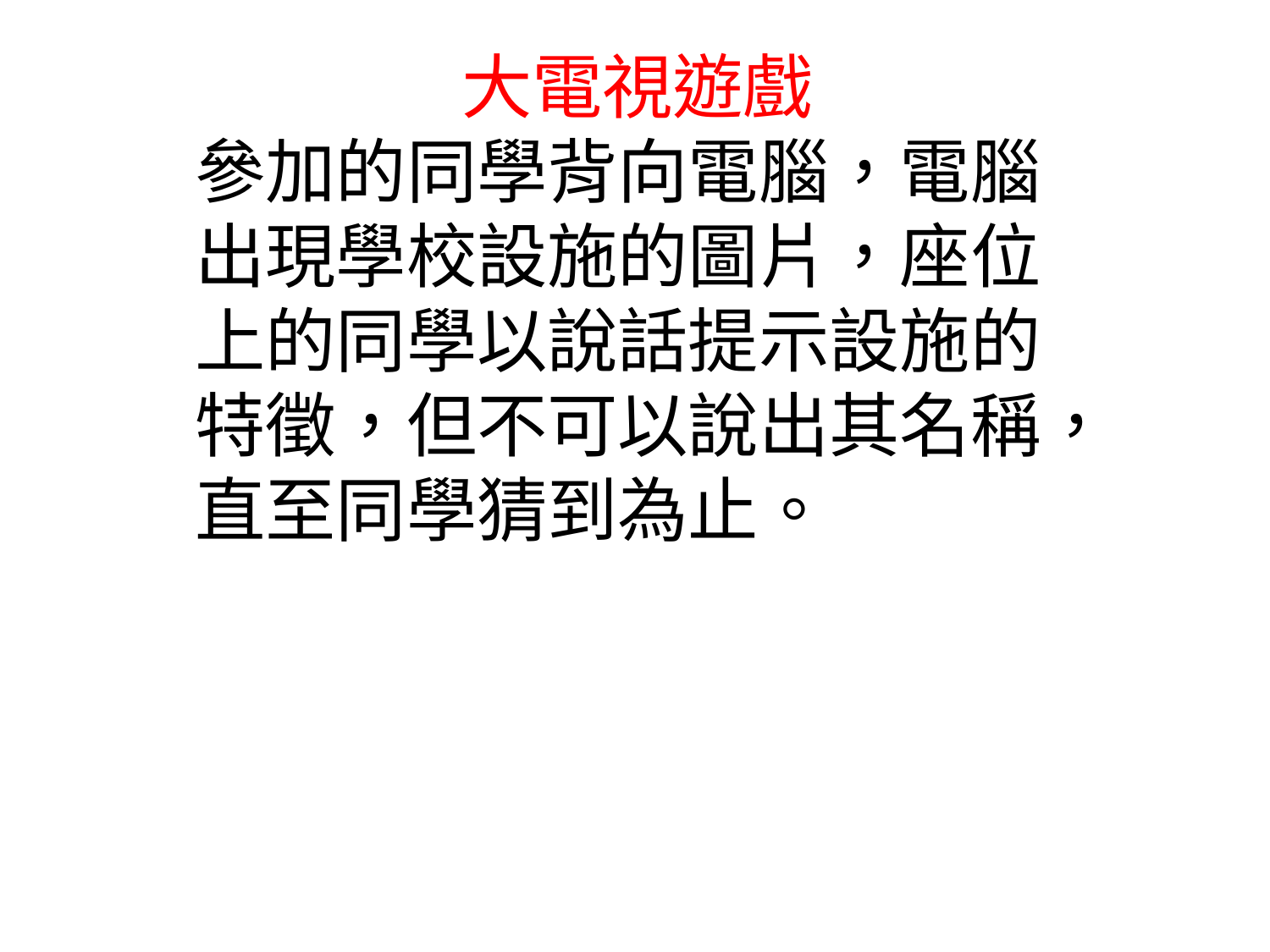

大電視遊戲
參加的同學背向電腦，電腦出現學校設施的圖片，座位上的同學以說話提示設施的特徵，但不可以說出其名稱，直至同學猜到為止。